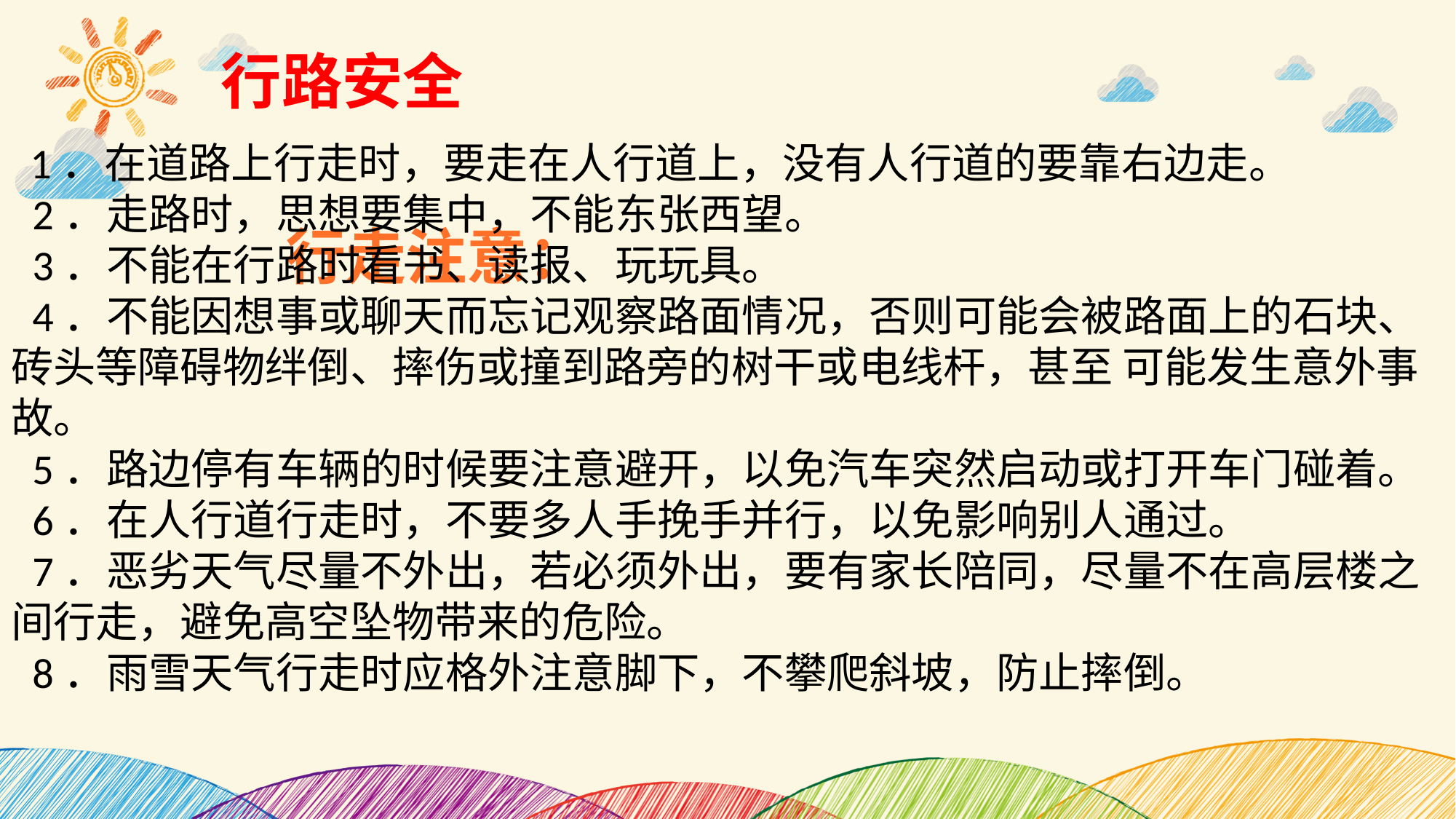

行路安全
  1．在道路上行走时，要走在人行道上，没有人行道的要靠右边走。
  2．走路时，思想要集中，不能东张西望。
  3．不能在行路时看书、读报、玩玩具。
  4．不能因想事或聊天而忘记观察路面情况，否则可能会被路面上的石块、砖头等障碍物绊倒、摔伤或撞到路旁的树干或电线杆，甚至 可能发生意外事故。
  5．路边停有车辆的时候要注意避开，以免汽车突然启动或打开车门碰着。
  6．在人行道行走时，不要多人手挽手并行，以免影响别人通过。
  7．恶劣天气尽量不外出，若必须外出，要有家长陪同，尽量不在高层楼之间行走，避免高空坠物带来的危险。
  8．雨雪天气行走时应格外注意脚下，不攀爬斜坡，防止摔倒。

行走注意：